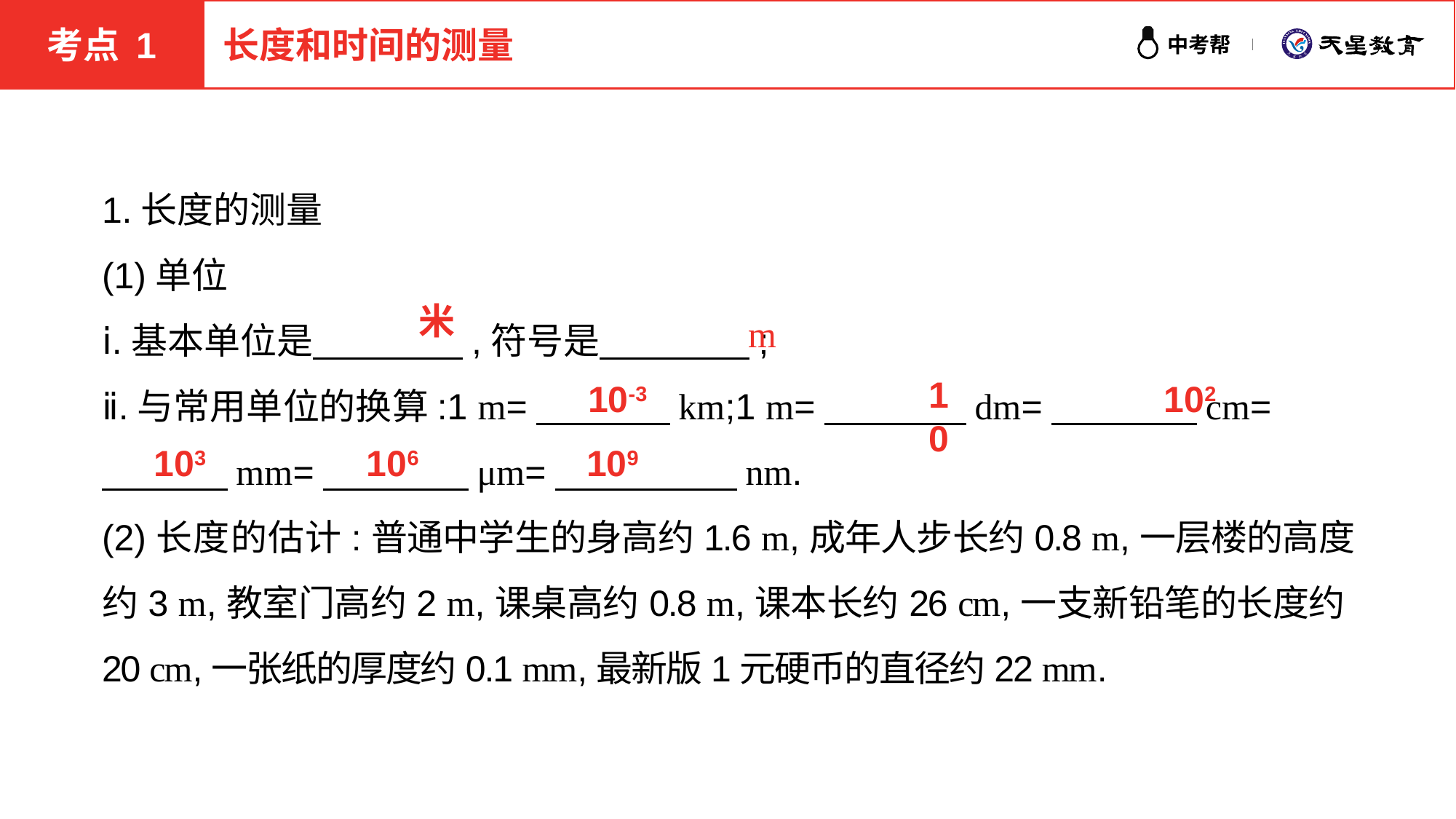

考点 1
长度和时间的测量
1.长度的测量
(1)单位
ⅰ.基本单位是　　     　,符号是　     　　;
ⅱ.与常用单位的换算:1 m=　   　　km;1 m=　    　　dm=　　　　cm=
　　　  mm=　　　　μm=　　　　　nm.
(2)长度的估计:普通中学生的身高约1.6 m,成年人步长约0.8 m,一层楼的高度约3 m,教室门高约2 m,课桌高约0.8 m,课本长约26 cm,一支新铅笔的长度约20 cm,一张纸的厚度约0.1 mm,最新版1元硬币的直径约22 mm.
米
m
10
102
10-3
103
106
109